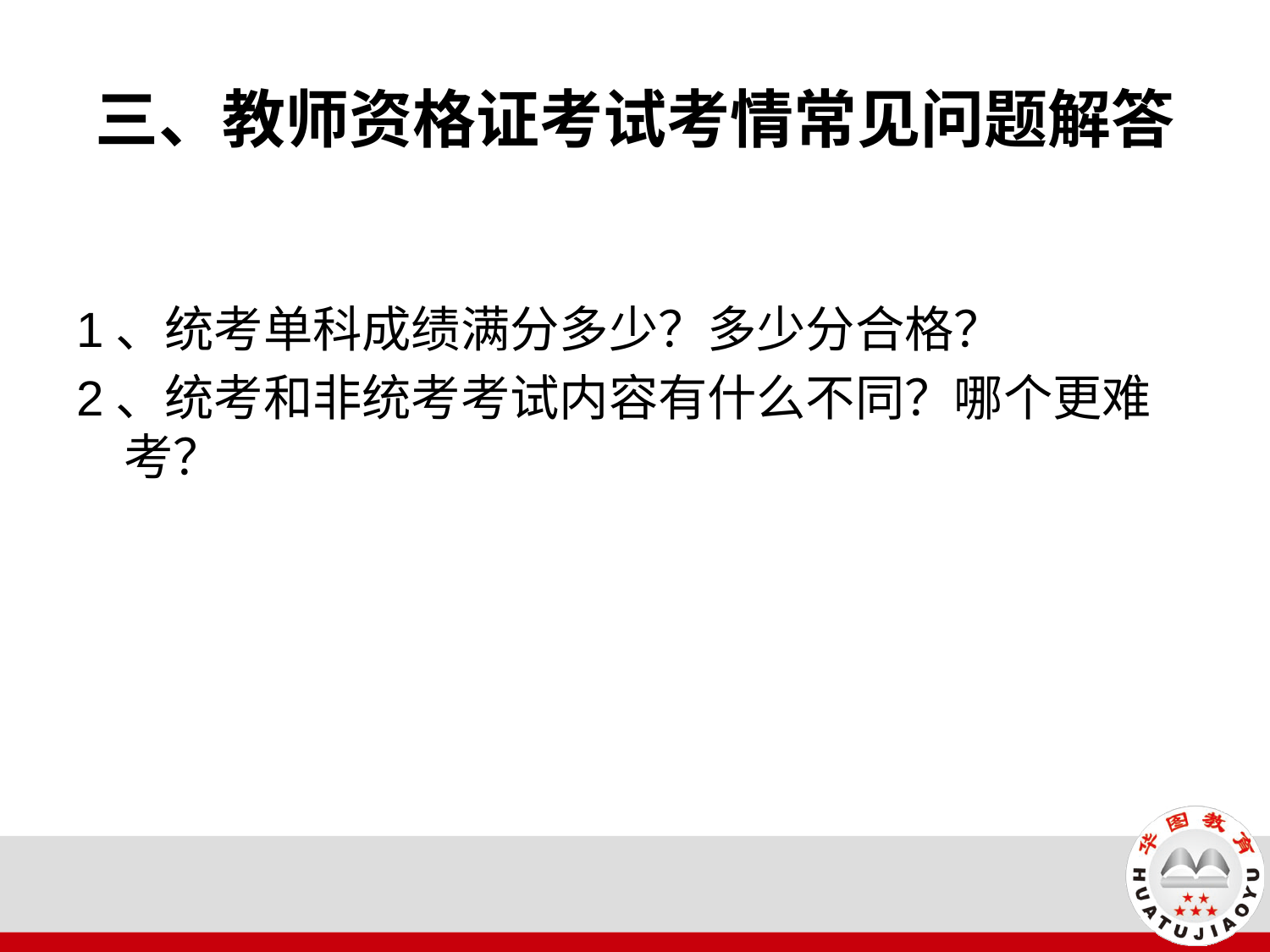

三、教师资格证考试考情常见问题解答

1、统考单科成绩满分多少？多少分合格？
2、统考和非统考考试内容有什么不同？哪个更难考？